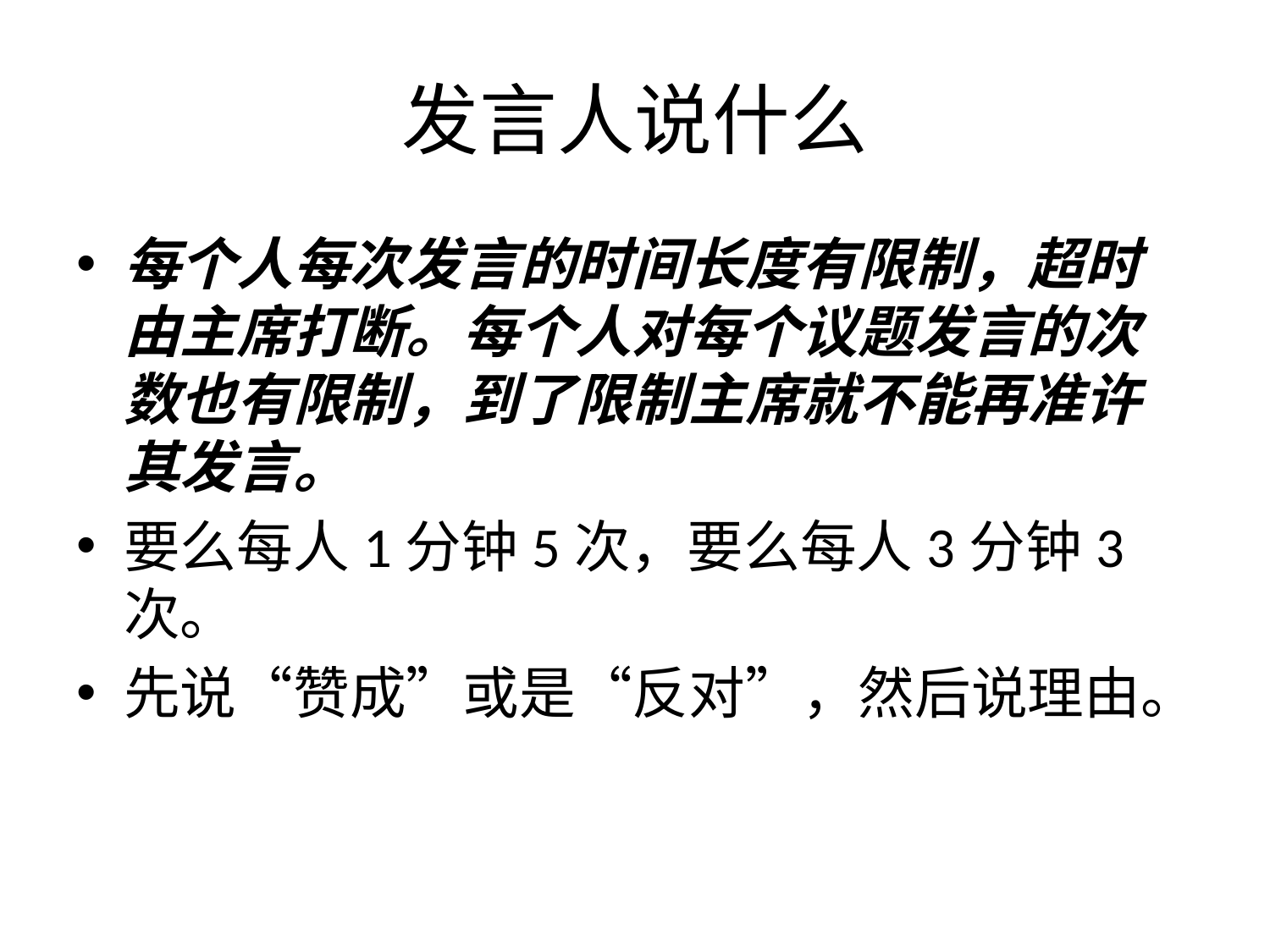

# 发言人说什么
每个人每次发言的时间长度有限制，超时由主席打断。每个人对每个议题发言的次数也有限制，到了限制主席就不能再准许其发言。
要么每人1分钟5次，要么每人3分钟3次。
先说“赞成”或是“反对”，然后说理由。